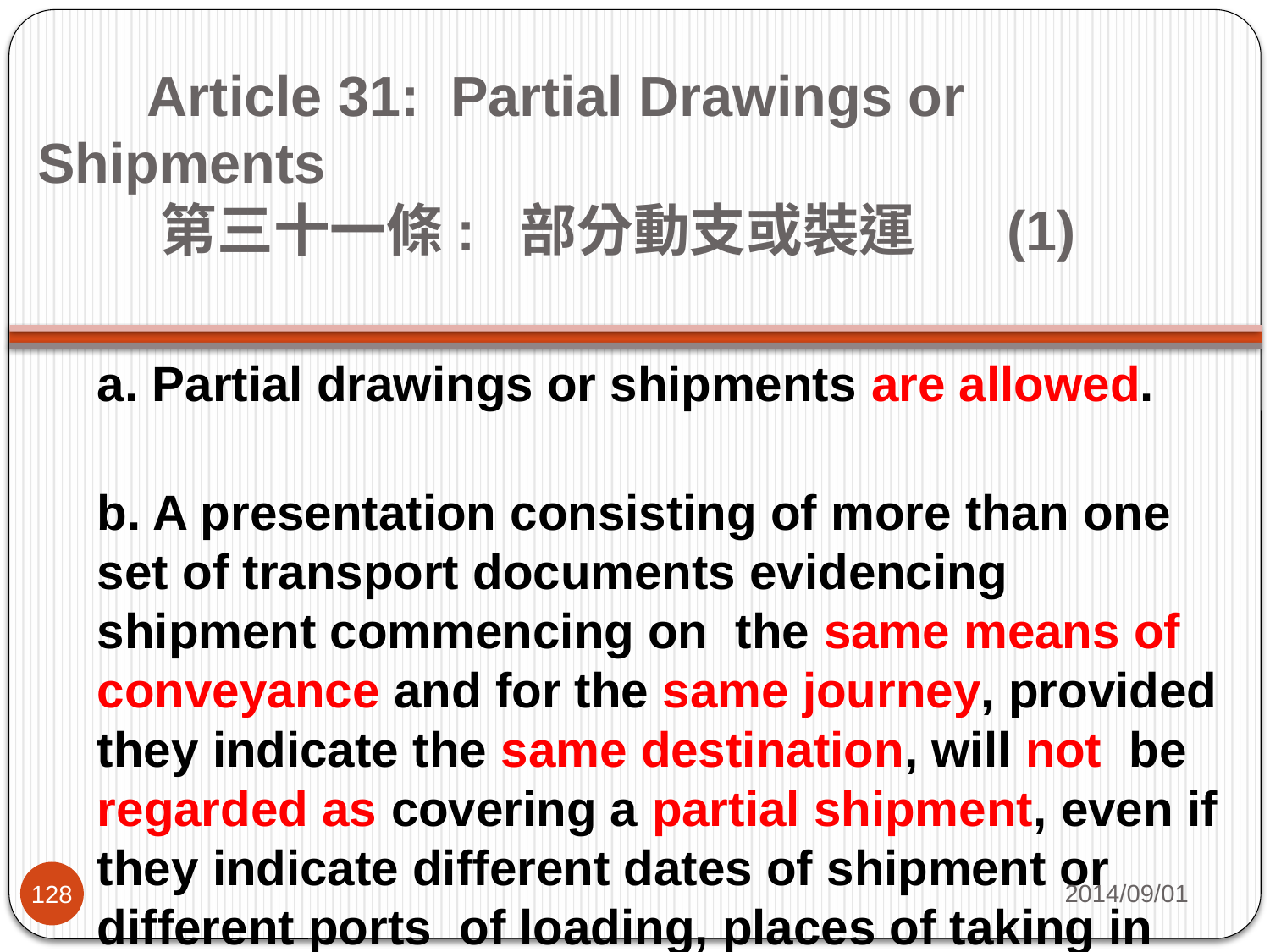

# Article 31:  Partial Drawings or Shipments         第三十一條:  部分動支或裝運      (1)
a. Partial drawings or shipments are allowed.
b. A presentation consisting of more than one set of transport documents evidencing shipment commencing on  the same means of conveyance and for the same journey, provided they indicate the same destination, will not  be regarded as covering a partial shipment, even if they indicate different dates of shipment or different ports  of loading, places of taking in charge or dispatch.
2014/09/01
128